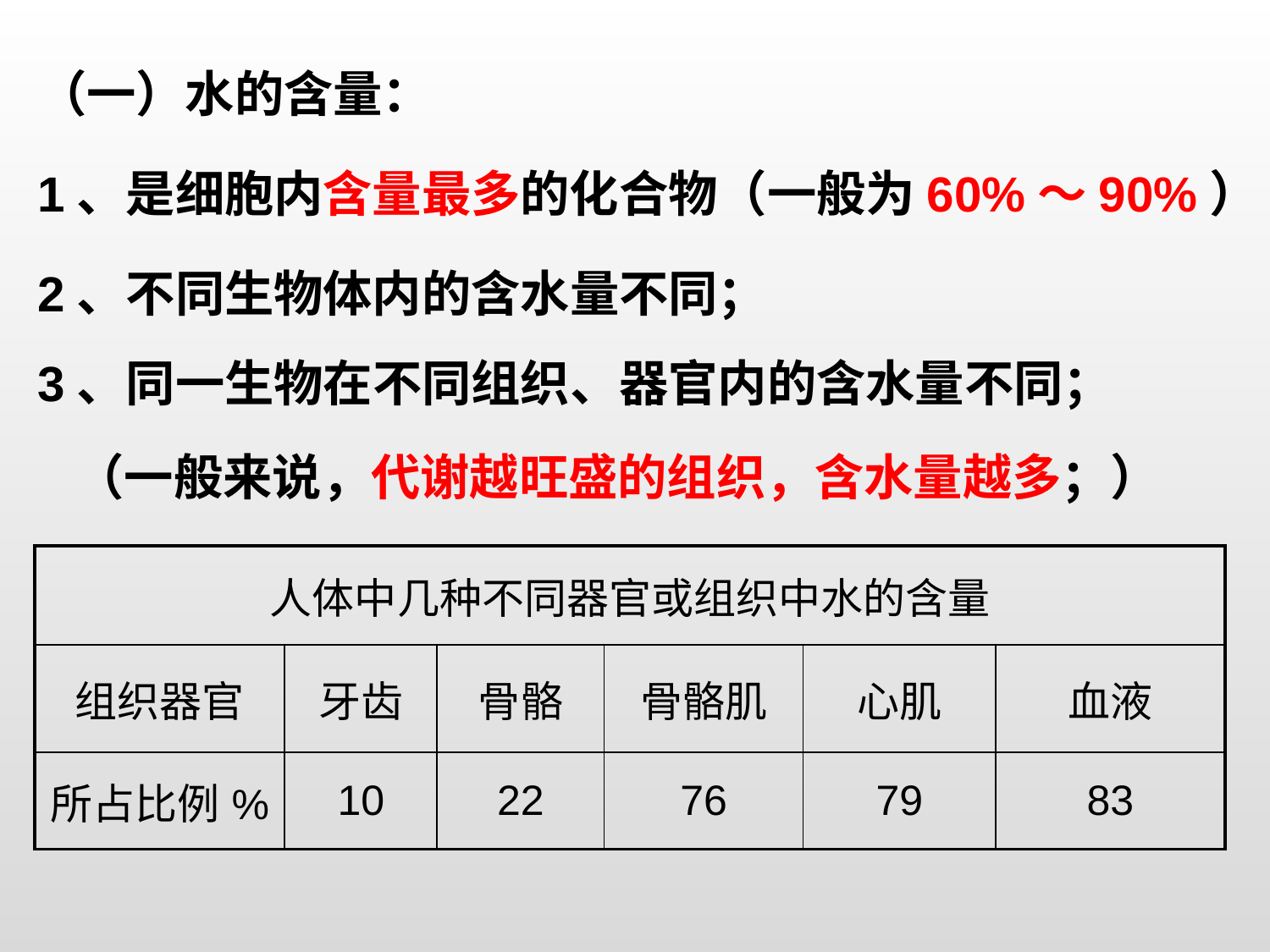

（一）水的含量：
1、是细胞内含量最多的化合物（一般为60%～90%）;
2、不同生物体内的含水量不同；
3、同一生物在不同组织、器官内的含水量不同；
（一般来说，代谢越旺盛的组织，含水量越多；）
| 人体中几种不同器官或组织中水的含量 |  |  |  |  |  |
| --- | --- | --- | --- | --- | --- |
| 组织器官 | 牙齿 | 骨骼 | 骨骼肌 | 心肌 | 血液 |
| 所占比例% | 10 | 22 | 76 | 79 | 83 |